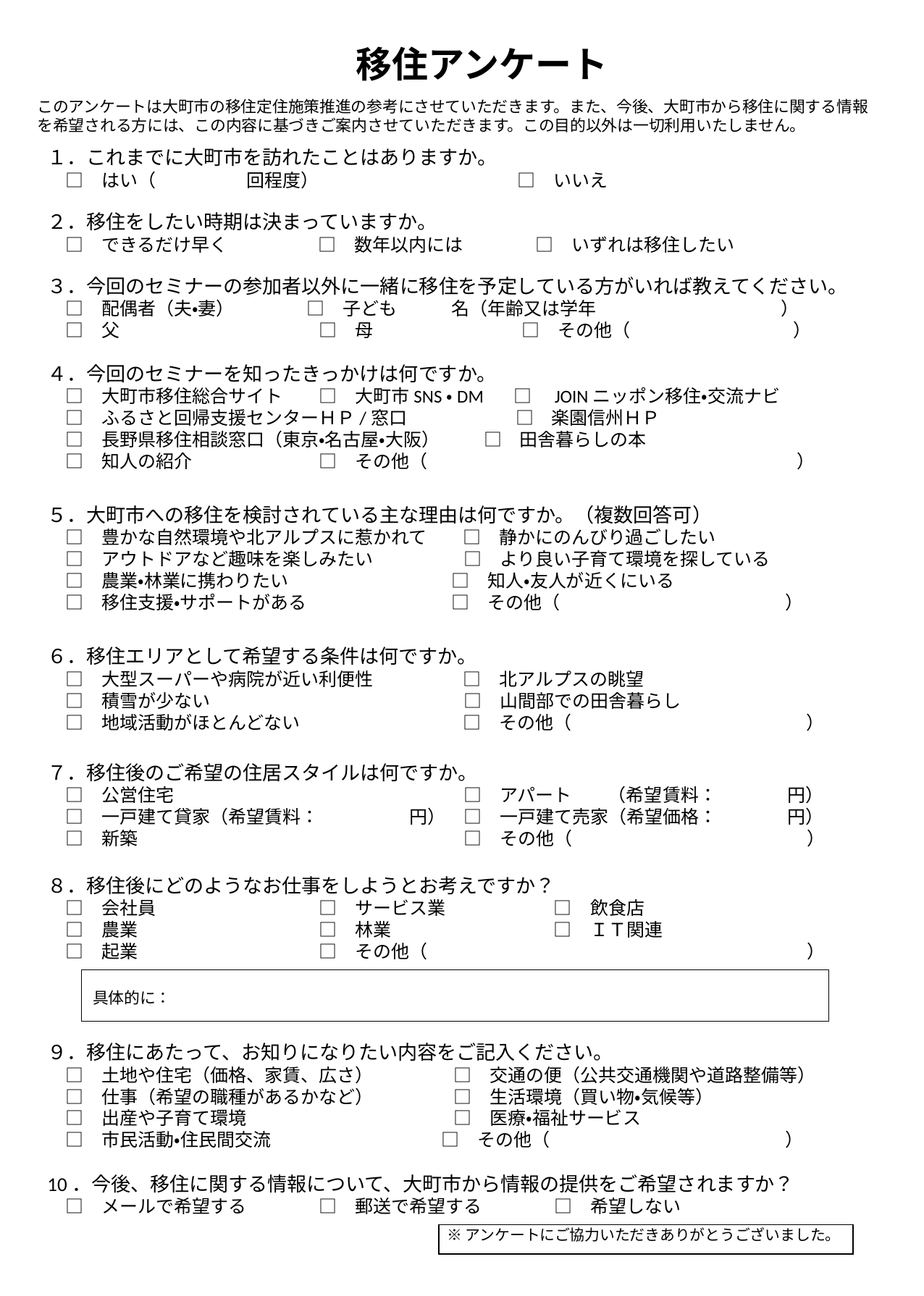

移住アンケート
このアンケートは大町市の移住定住施策推進の参考にさせていただきます。また、今後、大町市から移住に関する情報を希望される方には、この内容に基づきご案内させていただきます。この目的以外は一切利用いたしません。
１．これまでに大町市を訪れたことはありますか。
　□　はい（　　　　　回程度）　　　　　　　　　　　□　いいえ
２．移住をしたい時期は決まっていますか。
　□　できるだけ早く　　　　　□　数年以内には　　　　□　いずれは移住したい
３．今回のセミナーの参加者以外に一緒に移住を予定している方がいれば教えてください。
　□　配偶者（夫・妻）　　　　□　子ども　　　名（年齢又は学年　　　　　　　　　 　）
　□　父　　　　　　　　　　　□　母　　　　　　　　 □　その他（　　　　　　　　　）
４．今回のセミナーを知ったきっかけは何ですか。
　□　大町市移住総合サイト　　□　大町市SNS・DM　  □　JOINニッポン移住・交流ナビ
　□　ふるさと回帰支援センターＨＰ/窓口　　　　　　□　楽園信州ＨＰ
　□　長野県移住相談窓口（東京・名古屋・大阪）　　  □　田舎暮らしの本
　□　知人の紹介　　　　　　　□　その他（　　　　　　　　　　　　　　　　　　　　  ）
５．大町市への移住を検討されている主な理由は何ですか。（複数回答可）
　□　豊かな自然環境や北アルプスに惹かれて　　□　静かにのんびり過ごしたい
　□　アウトドアなど趣味を楽しみたい　　　　　□　より良い子育て環境を探している
　□　農業・林業に携わりたい　　　　　　　　　□　知人・友人が近くにいる
　□　移住支援・サポートがある　　　　　　　　□　その他（　　　　　　 　　　　　 　）
６．移住エリアとして希望する条件は何ですか。
　□　大型スーパーや病院が近い利便性　　　　　□　北アルプスの眺望
　□　積雪が少ない　　　　　　　　　　　　　　□　山間部での田舎暮らし
　□　地域活動がほとんどない　　　　　　　　　□　その他（　　　　　　　　　　　　　）
７．移住後のご希望の住居スタイルは何ですか。
　□　公営住宅　　　　　　　　　　　　　　　　□　アパート　　（希望賃料：　  　 　 円）
　□　一戸建て貸家（希望賃料：　　　　　円）　□　一戸建て売家（希望価格：　　 　   円）
　□　新築　　　　　　　　　　　　　　　　　　□　その他（　　　　　　　　　　　　　）
８．移住後にどのようなお仕事をしようとお考えですか？
　□　会社員　　　　　　　　　□　サービス業　　　　　　□　飲食店
　□　農業　　　　　　　　　　□　林業　　　　　　　　　□　ＩＴ関連
　□　起業　　　　　　　　　　□　その他（　　　　　　　　　　　　　　　　　　　　　）
具体的に：
９．移住にあたって、お知りになりたい内容をご記入ください。
　□　土地や住宅（価格、家賃、広さ）　　　　  □　交通の便（公共交通機関や道路整備等）
　□　仕事（希望の職種があるかなど）　　　　  □　生活環境（買い物・気候等）
　□　出産や子育て環境　 　　　　　　　　　　 □　医療・福祉サービス
　□　市民活動・住民間交流　　　　　　　　　  □　その他（　　　　　　　　　　　　　）
10．今後、移住に関する情報について、大町市から情報の提供をご希望されますか？
　□　メールで希望する　　　　□　郵送で希望する　　　　□　希望しない
※アンケートにご協力いただきありがとうございました。